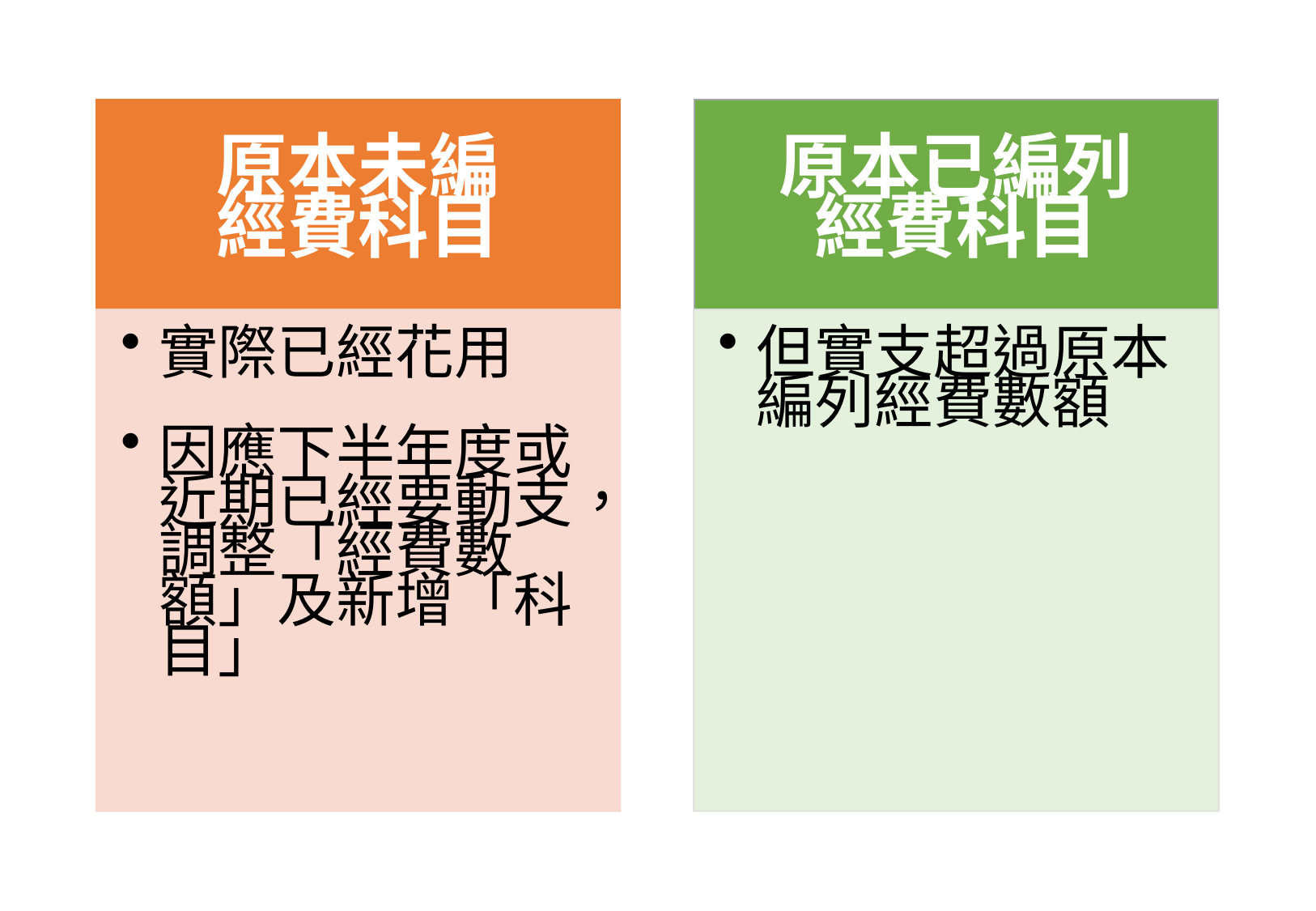

原本未編
經費科目
實際已經花用

因應下半年度或近期已經要動支，調整「經費數額」及新增「科目」
原本已編列
經費科目
但實支超過原本編列經費數額